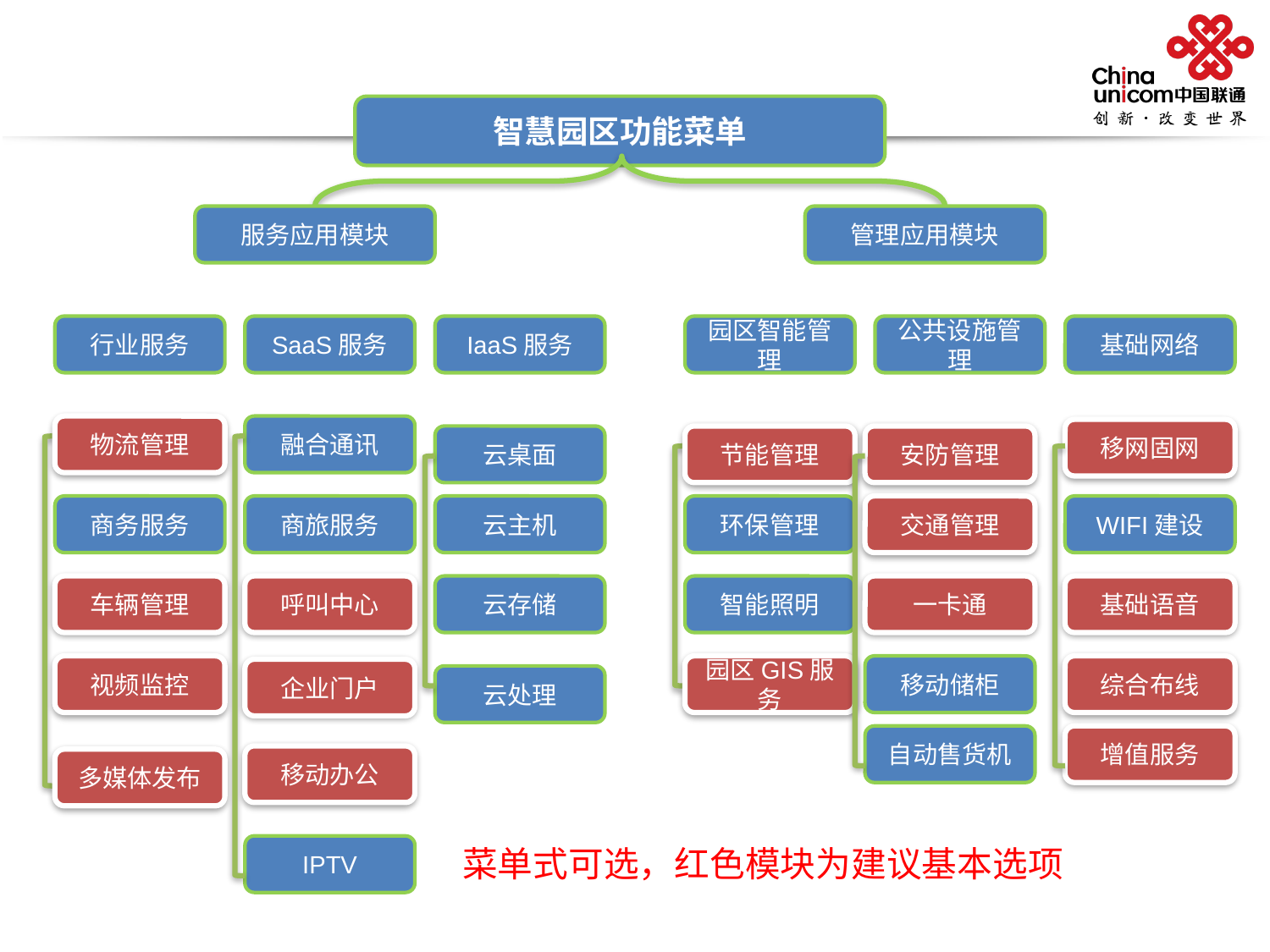

智慧园区功能菜单
服务应用模块
管理应用模块
行业服务
SaaS服务
IaaS服务
园区智能管理
公共设施管理
基础网络
物流管理
融合通讯
移网固网
云桌面
节能管理
安防管理

商务服务
商旅服务
云主机
环保管理
交通管理
WIFI建设
车辆管理
呼叫中心
云存储
智能照明
一卡通
基础语音
视频监控
园区GIS服务
移动储柜
综合布线
企业门户
云处理
自动售货机
增值服务
移动办公
多媒体发布
IPTV
菜单式可选，红色模块为建议基本选项